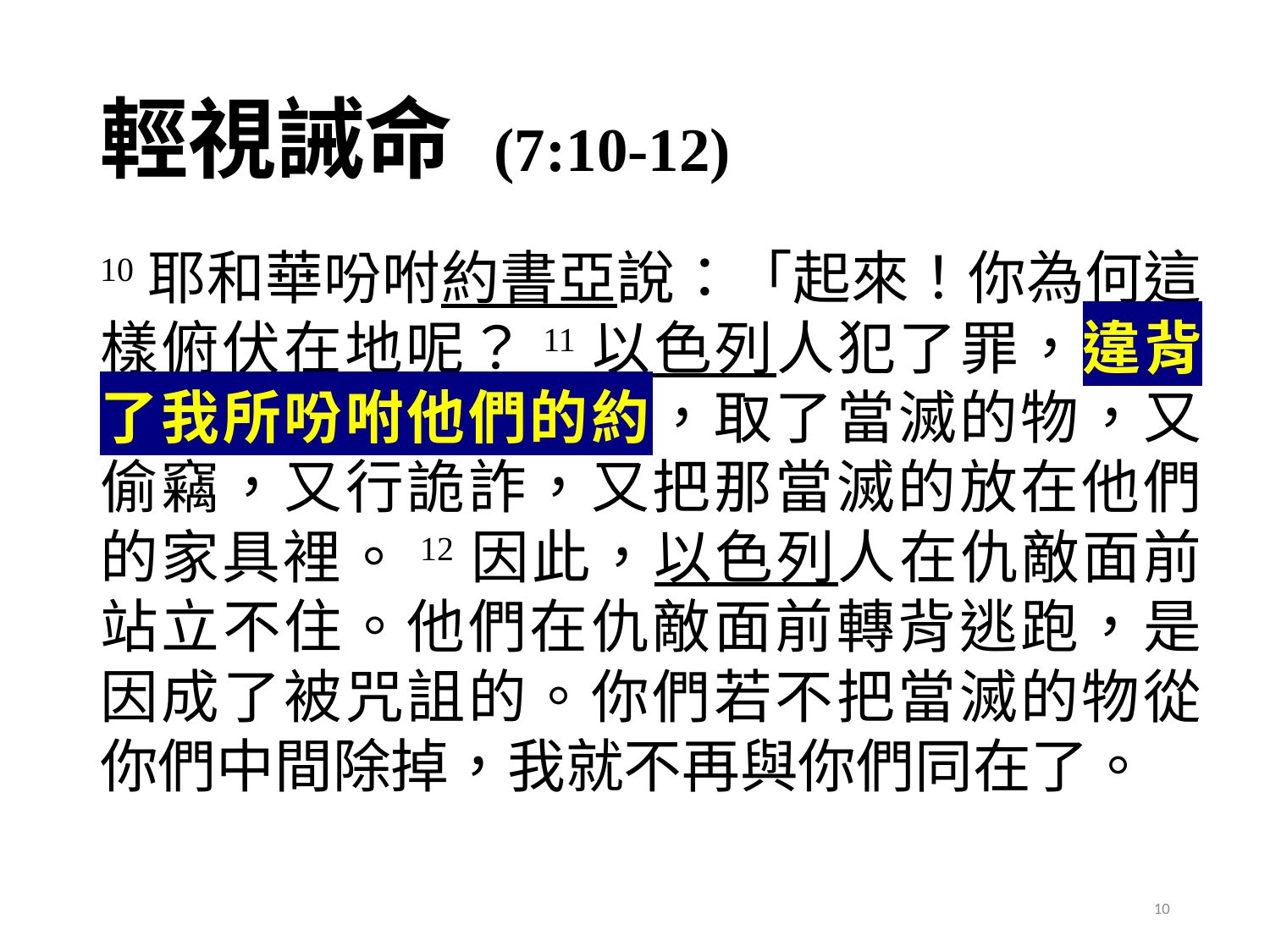

# 輕視誡命 (7:10-12)
10耶和華吩咐約書亞說：「起來！你為何這樣俯伏在地呢？11以色列人犯了罪，違背了我所吩咐他們的約，取了當滅的物，又偷竊，又行詭詐，又把那當滅的放在他們的家具裡。12因此，以色列人在仇敵面前站立不住。他們在仇敵面前轉背逃跑，是因成了被咒詛的。你們若不把當滅的物從你們中間除掉，我就不再與你們同在了。
10